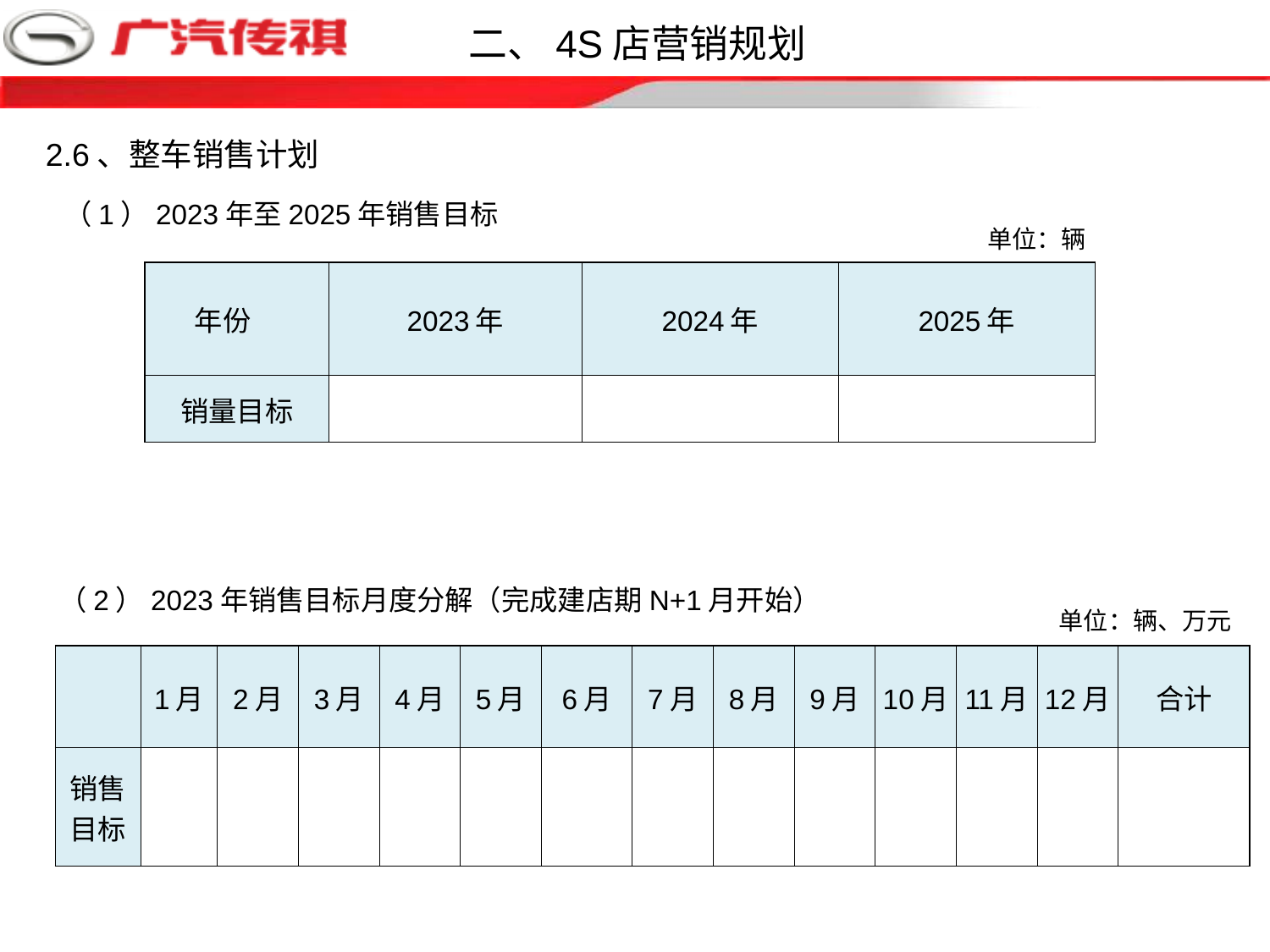

二、4S店营销规划
2.6、整车销售计划
（1）2023年至2025年销售目标
单位：辆
| 年份 | 2023年 | 2024年 | 2025年 |
| --- | --- | --- | --- |
| 销量目标 |  |  |  |
（2）2023年销售目标月度分解（完成建店期N+1月开始）
单位：辆、万元
|  | 1月 | 2月 | 3月 | 4月 | 5月 | 6月 | 7月 | 8月 | 9月 | 10月 | 11月 | 12月 | 合计 |
| --- | --- | --- | --- | --- | --- | --- | --- | --- | --- | --- | --- | --- | --- |
| 销售目标 |  |  |  |  |  |  |  |  |  |  |  |  |  |